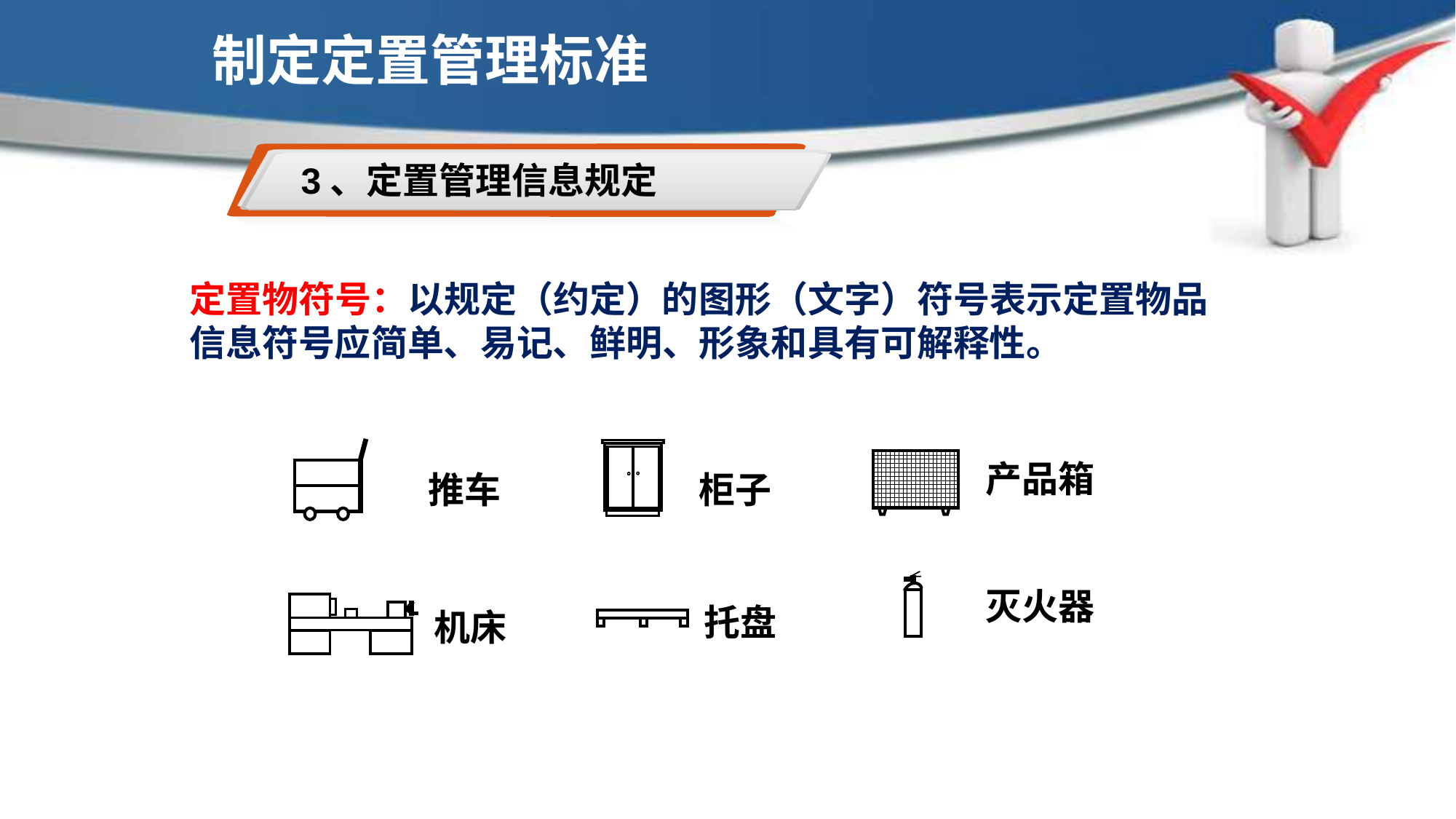

制定定置管理标准

3、定置管理信息规定

定置物符号：以规定（约定）的图形（文字）符号表示定置物品
信息符号应简单、易记、鲜明、形象和具有可解释性。

产品箱
推车
柜子
现场6S定置管理

灭火器

托盘
机床